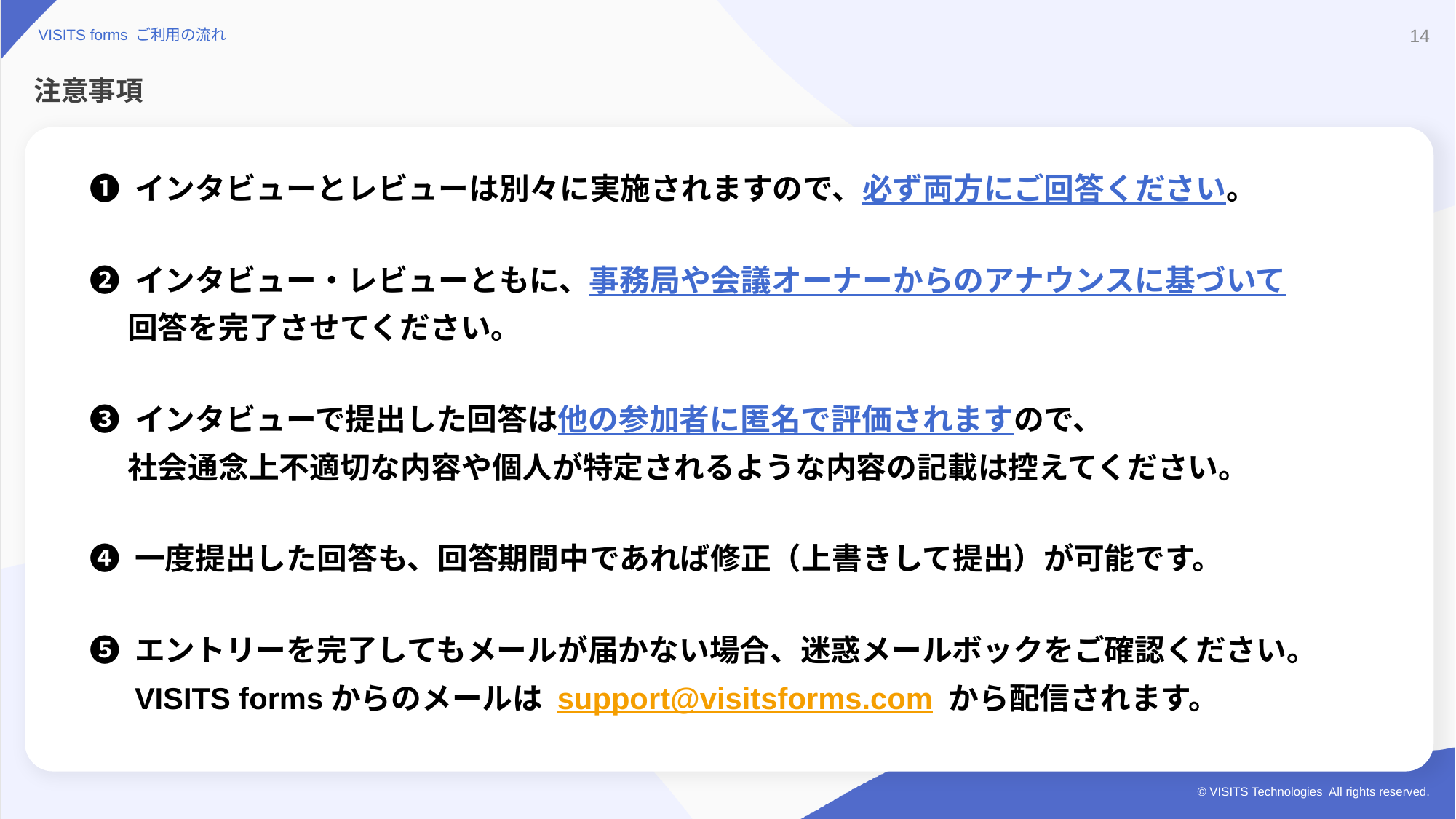

VISITS forms ご利用の流れ
# 注意事項
❶ インタビューとレビューは別々に実施されますので、必ず両方にご回答ください。

❷ インタビュー・レビューともに、事務局や会議オーナーからのアナウンスに基づいて

　 回答を完了させてください。

❸ インタビューで提出した回答は他の参加者に匿名で評価されますので、

　 社会通念上不適切な内容や個人が特定されるような内容の記載は控えてください。

❹ 一度提出した回答も、回答期間中であれば修正（上書きして提出）が可能です。

❺ エントリーを完了してもメールが届かない場合、迷惑メールボックをご確認ください。

　 VISITS formsからのメールは support@visitsforms.com から配信されます。
© VISITS Technologies  All rights reserved.